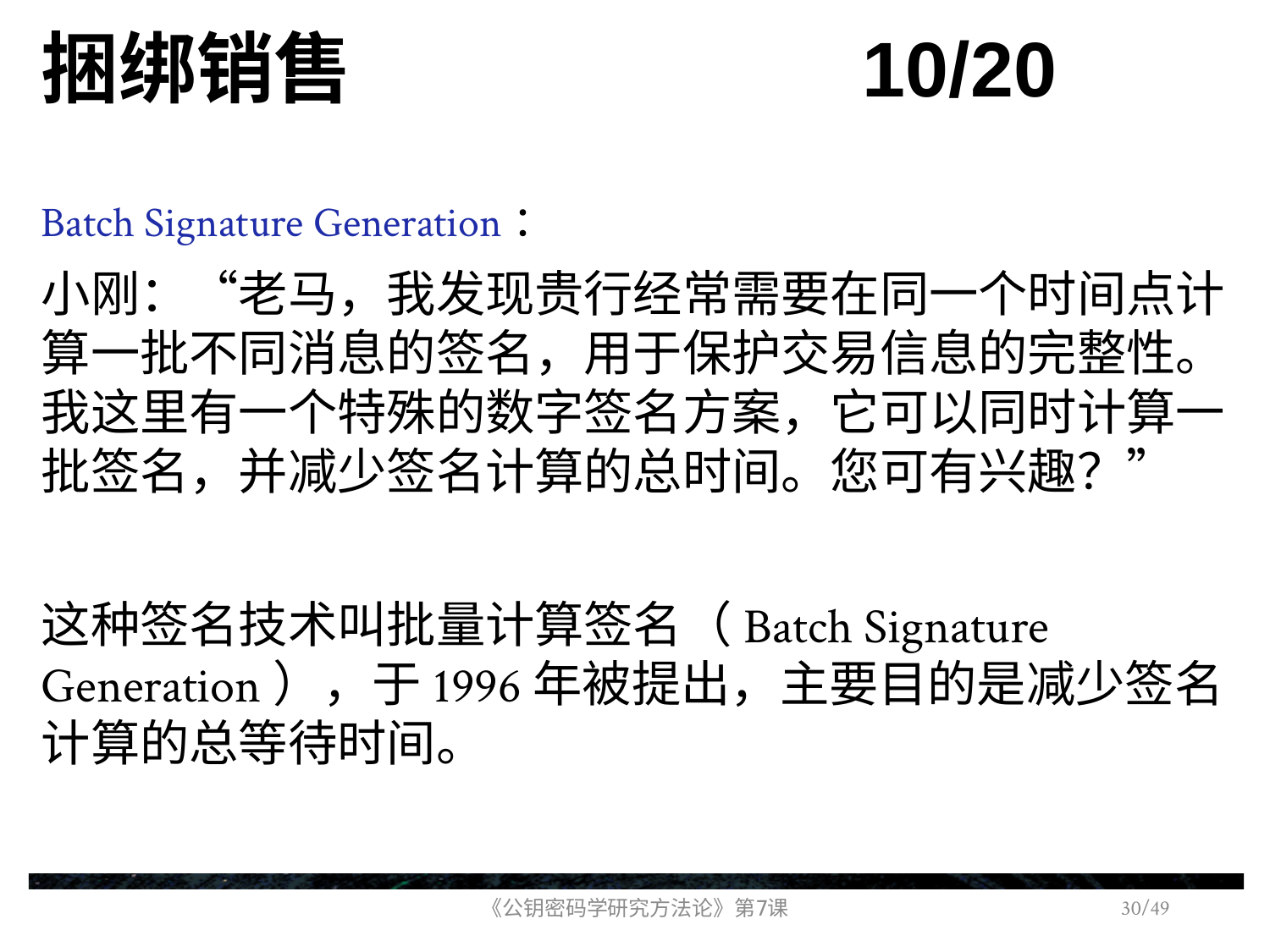

# 捆绑销售                            10/20
Batch Signature Generation：
小刚：“老马，我发现贵行经常需要在同一个时间点计算一批不同消息的签名，用于保护交易信息的完整性。我这里有一个特殊的数字签名方案，它可以同时计算一批签名，并减少签名计算的总时间。您可有兴趣？”

这种签名技术叫批量计算签名（Batch Signature Generation），于1996年被提出，主要目的是减少签名计算的总等待时间。
《公钥密码学研究方法论》第7课
30/49